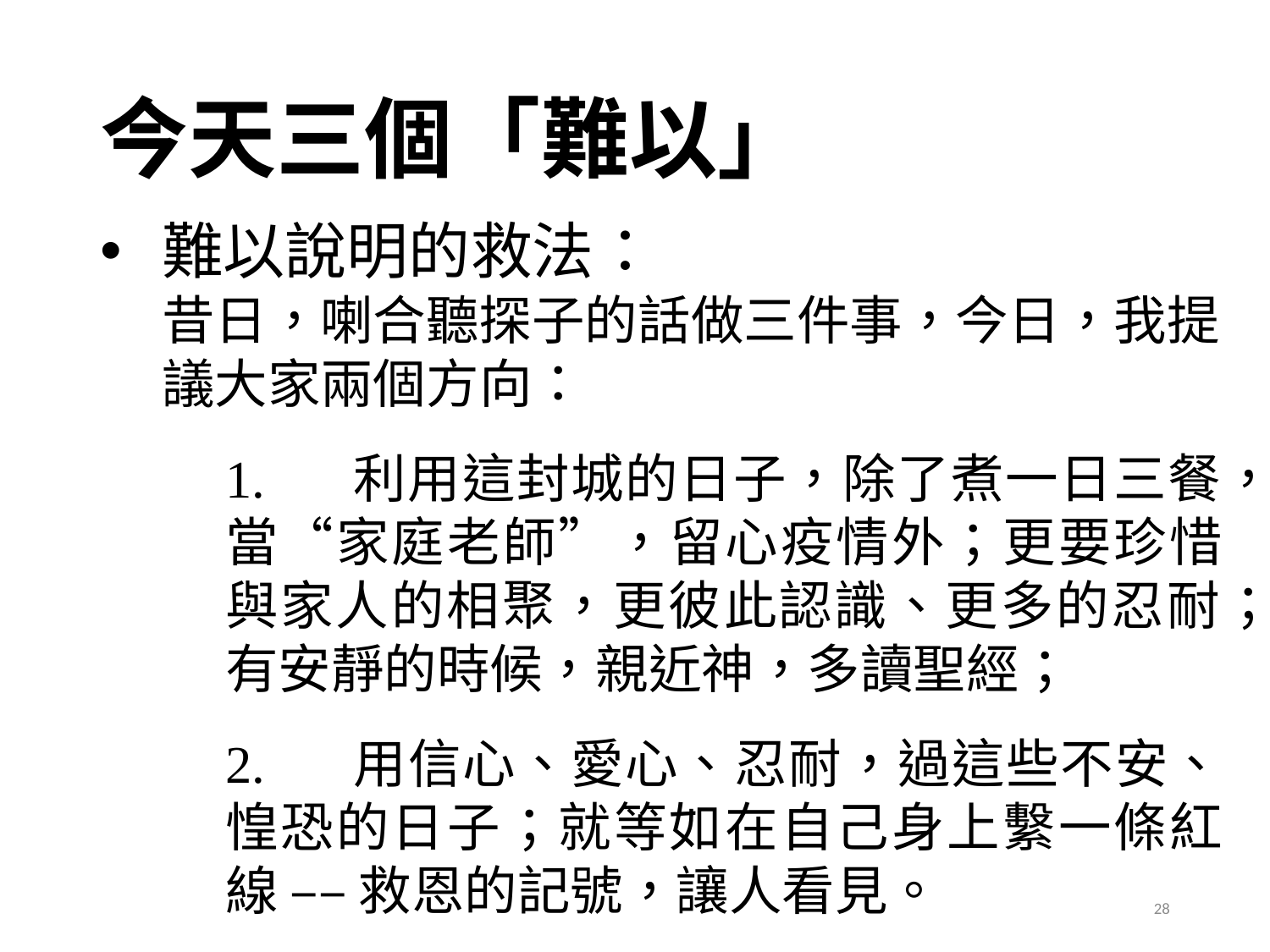

# 今天三個「難以」
難以說明的救法：
昔日，喇合聽探子的話做三件事，今日，我提議大家兩個方向：
	1.	利用這封城的日子，除了煮一日三餐，當“家庭老師”，留心疫情外；更要珍惜與家人的相聚，更彼此認識、更多的忍耐；有安靜的時候，親近神，多讀聖經；
	2.	用信心、愛心、忍耐，過這些不安、惶恐的日子；就等如在自己身上繫一條紅線 –– 救恩的記號，讓人看見。
28